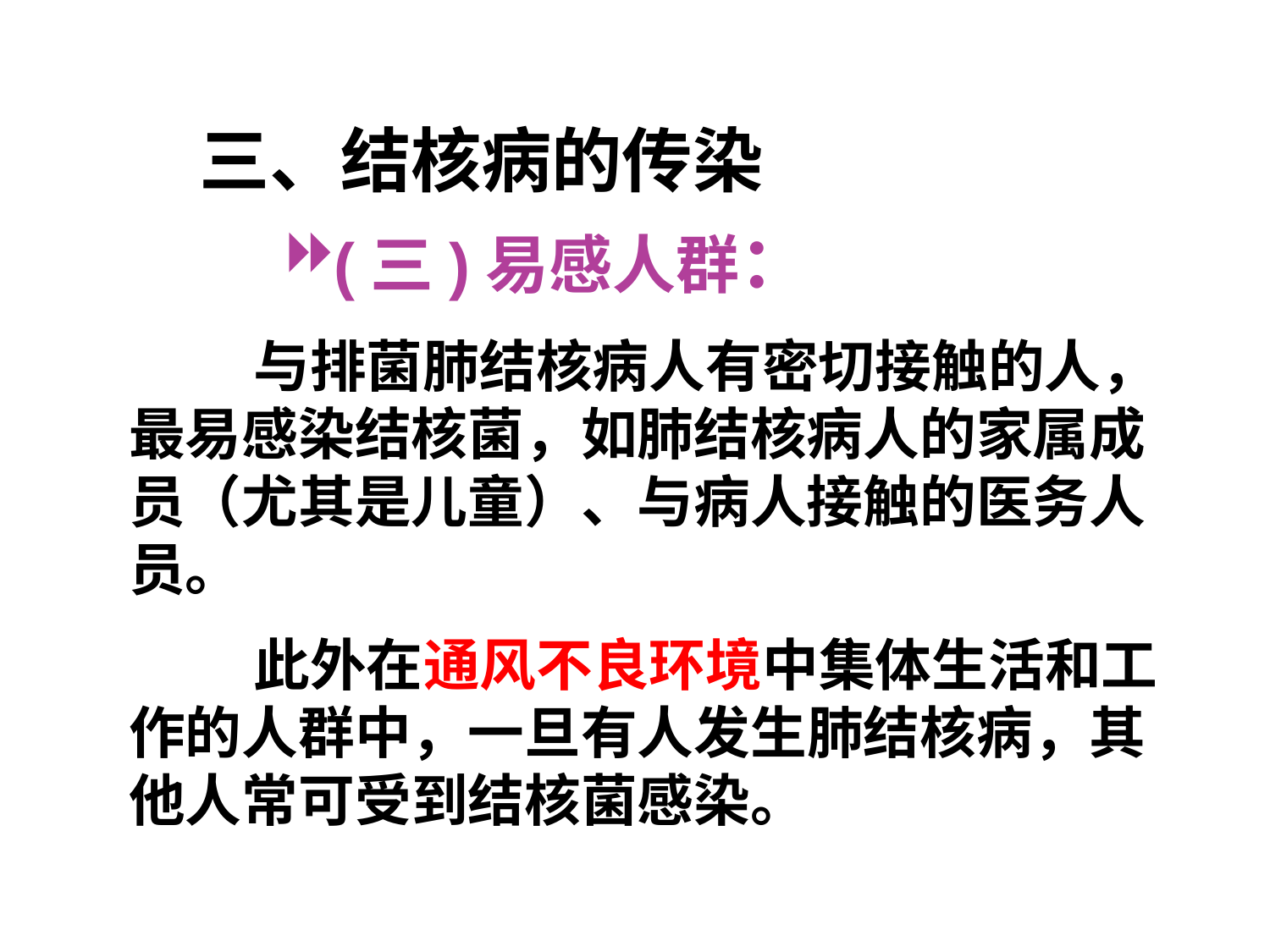

# 三、结核病的传染
(三)易感人群：
与排菌肺结核病人有密切接触的人，最易感染结核菌，如肺结核病人的家属成员（尤其是儿童）、与病人接触的医务人员。
此外在通风不良环境中集体生活和工作的人群中，一旦有人发生肺结核病，其他人常可受到结核菌感染。